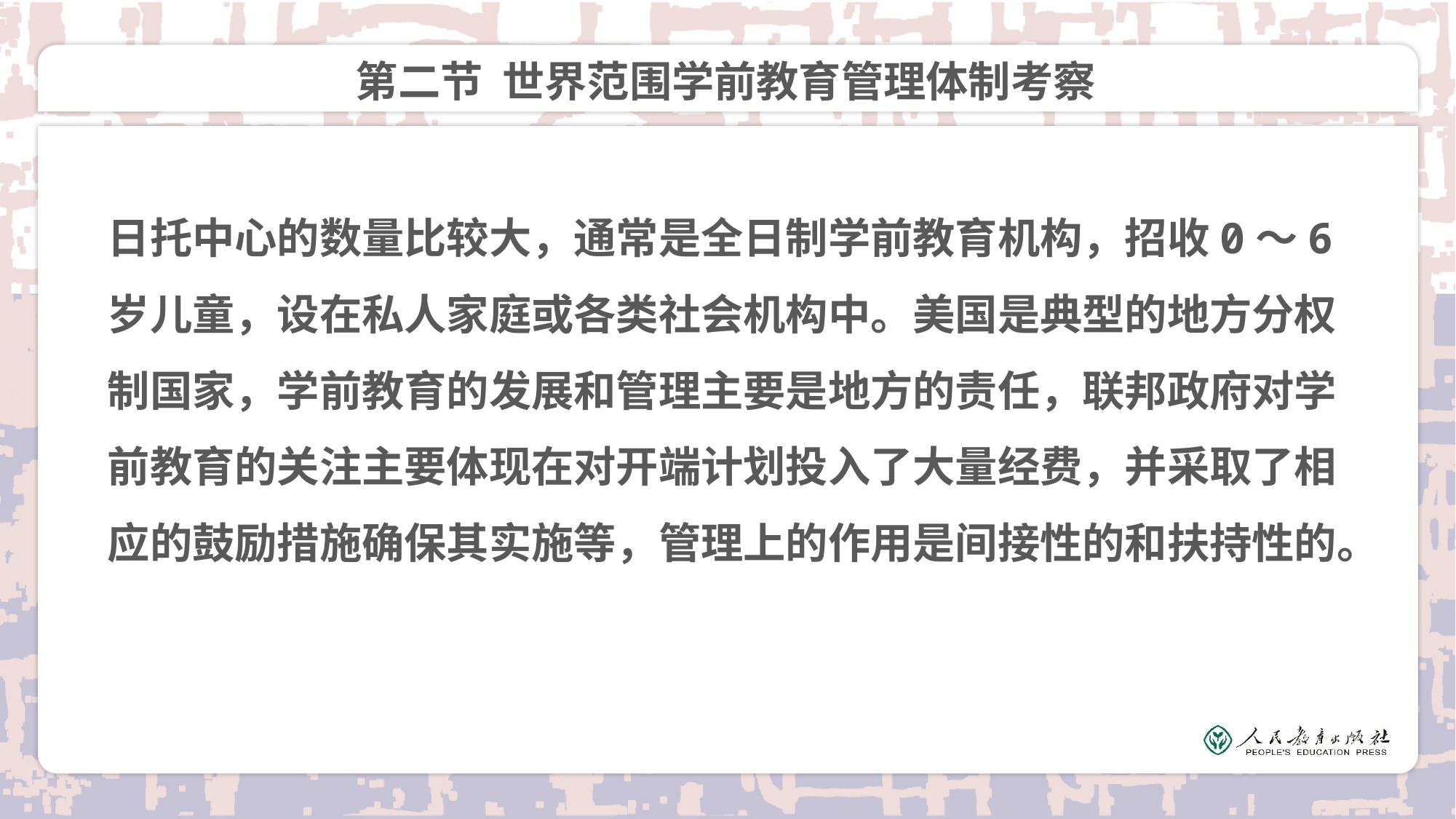

# 第二节  世界范围学前教育管理体制考察
日托中心的数量比较大，通常是全日制学前教育机构，招收0～6岁儿童，设在私人家庭或各类社会机构中。美国是典型的地方分权制国家，学前教育的发展和管理主要是地方的责任，联邦政府对学前教育的关注主要体现在对开端计划投入了大量经费，并采取了相应的鼓励措施确保其实施等，管理上的作用是间接性的和扶持性的。